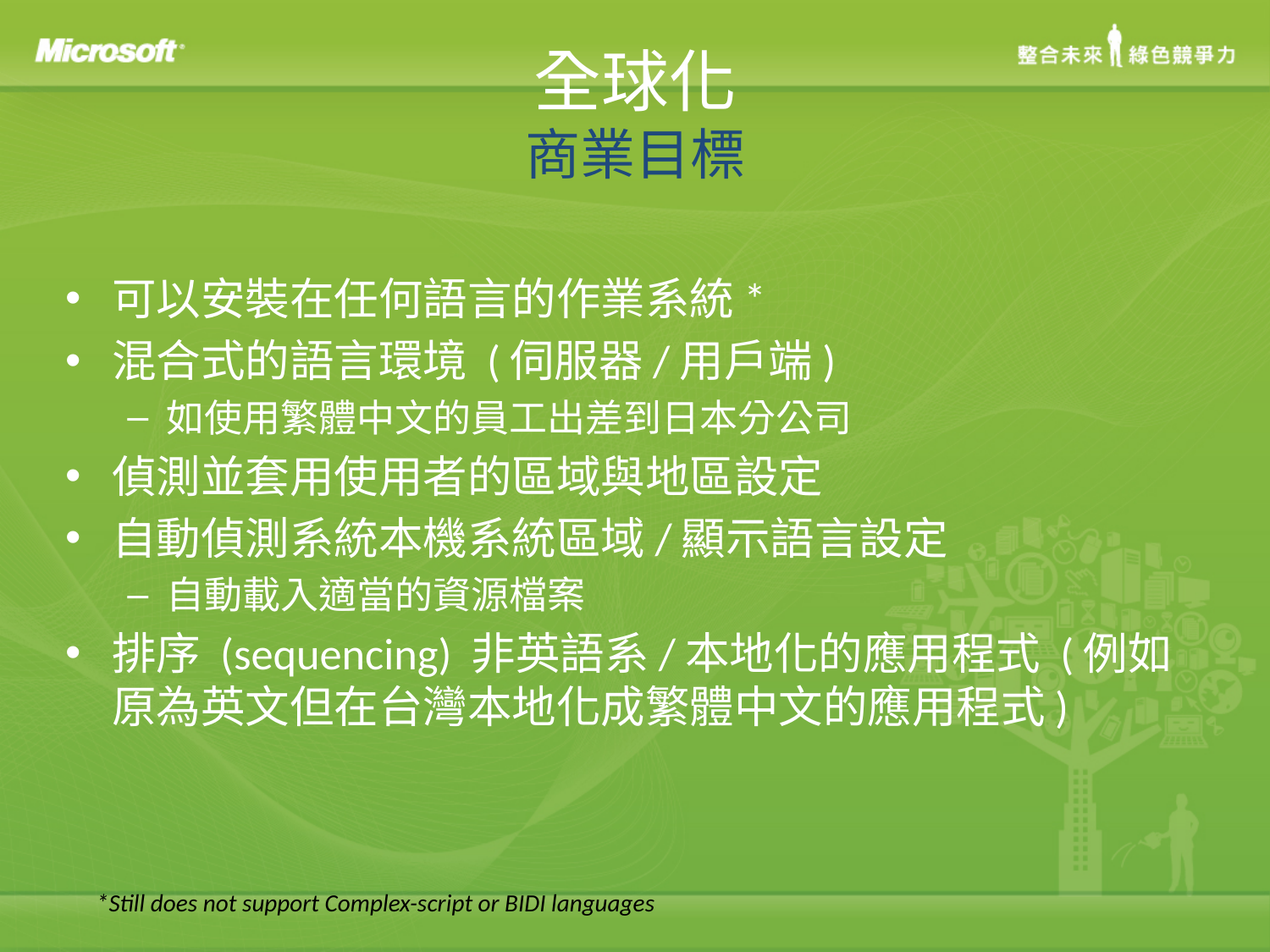

# 全球化 商業目標
可以安裝在任何語言的作業系統*
混合式的語言環境 (伺服器/用戶端)
如使用繁體中文的員工出差到日本分公司
偵測並套用使用者的區域與地區設定
自動偵測系統本機系統區域/顯示語言設定
自動載入適當的資源檔案
排序 (sequencing) 非英語系/本地化的應用程式 (例如原為英文但在台灣本地化成繁體中文的應用程式)
*Still does not support Complex-script or BIDI languages